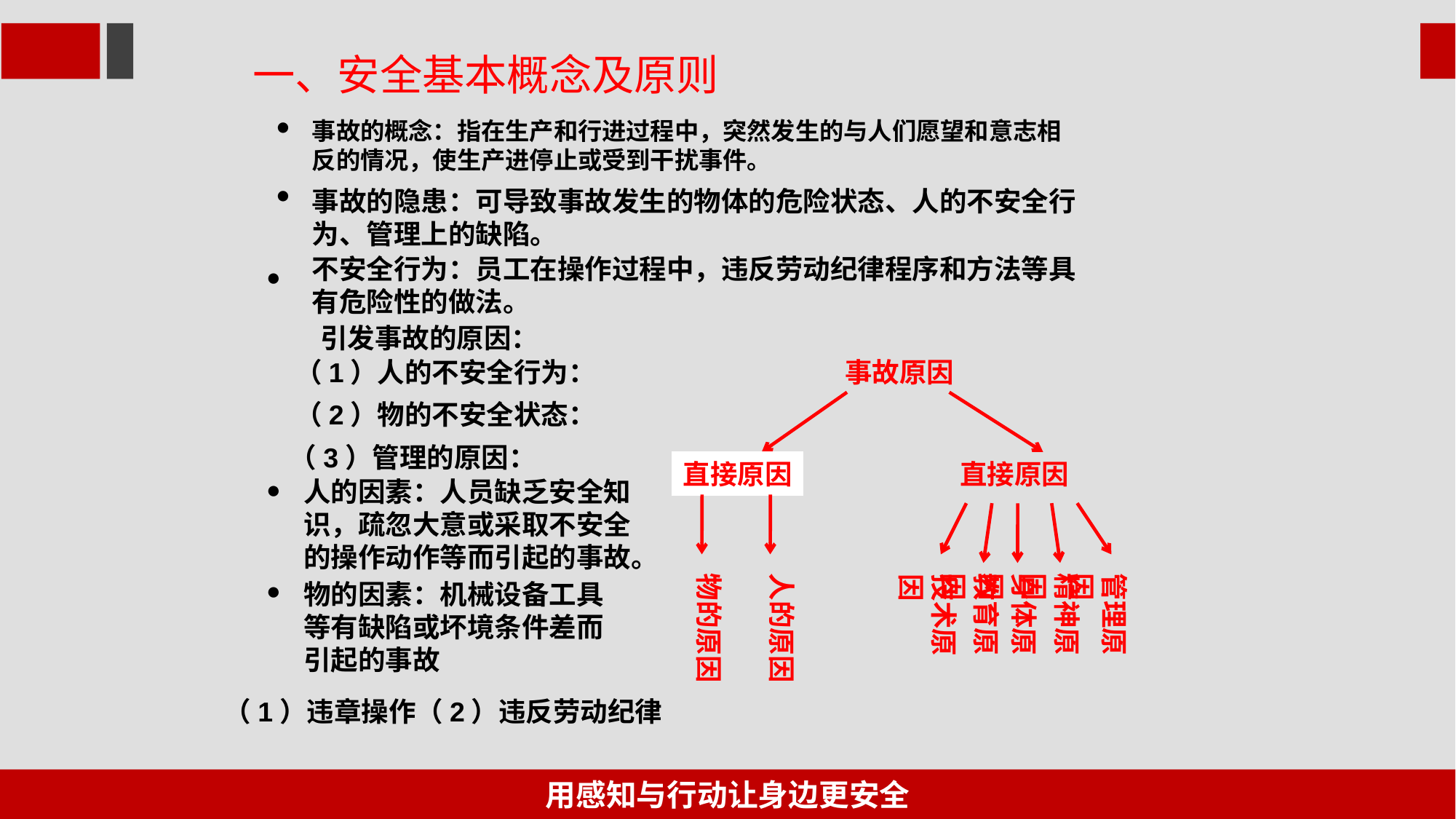

一、安全基本概念及原则
●
事故的概念：指在生产和行进过程中，突然发生的与人们愿望和意志相反的情况，使生产进停止或受到干扰事件。
●
事故的隐患：可导致事故发生的物体的危险状态、人的不安全行为、管理上的缺陷。

不安全行为：员工在操作过程中，违反劳动纪律程序和方法等具有危险性的做法。
●
引发事故的原因：
（1）人的不安全行为：
事故原因
（2）物的不安全状态：
（3）管理的原因：
直接原因
直接原因
●

人的因素：人员缺乏安全知识，疏忽大意或采取不安全的操作动作等而引起的事故。
物的原因
人的原因
教育原因
身体原因
精神原因
管理原因
技术原因
●
物的因素：机械设备工具等有缺陷或坏境条件差而引起的事故
（1）违章操作（2）违反劳动纪律